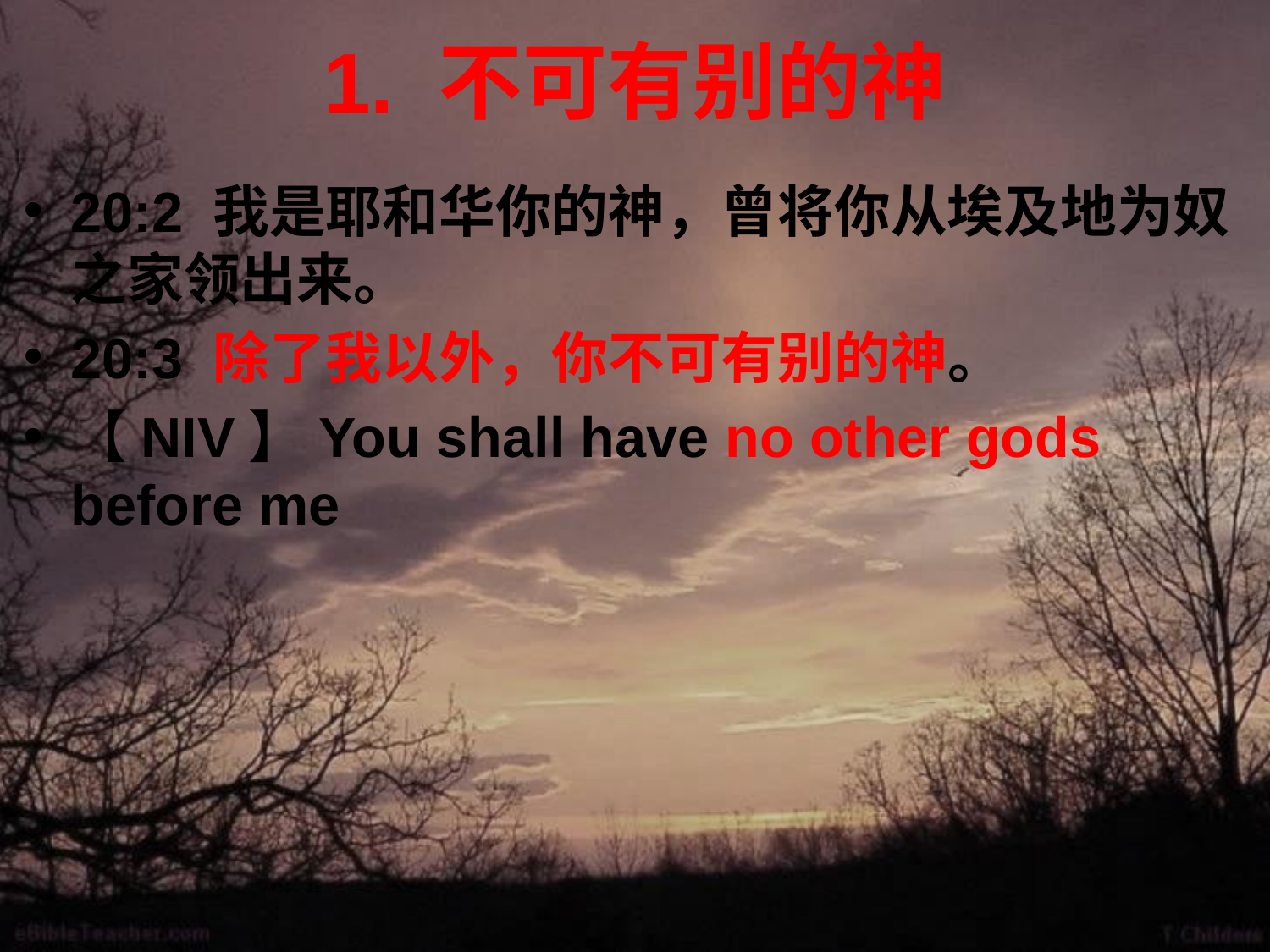

# 1. 不可有别的神
20:2 我是耶和华你的神，曾将你从埃及地为奴之家领出来。
20:3 除了我以外，你不可有别的神。
【NIV】You shall have no other gods before me